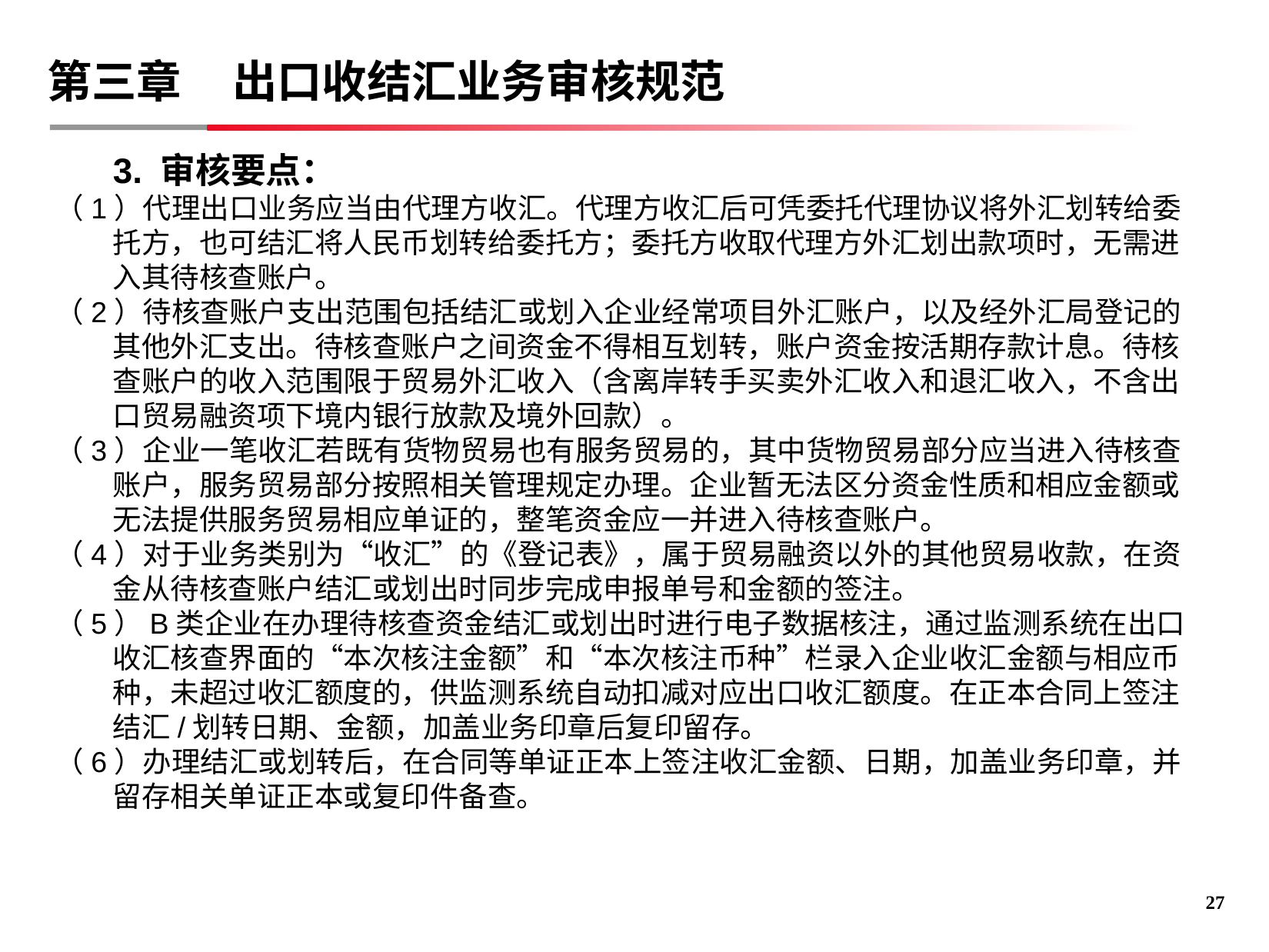

# 第三章     出口收结汇业务审核规范

3. 审核要点：
（1）代理出口业务应当由代理方收汇。代理方收汇后可凭委托代理协议将外汇划转给委托方，也可结汇将人民币划转给委托方；委托方收取代理方外汇划出款项时，无需进入其待核查账户。
（2）待核查账户支出范围包括结汇或划入企业经常项目外汇账户，以及经外汇局登记的其他外汇支出。待核查账户之间资金不得相互划转，账户资金按活期存款计息。待核查账户的收入范围限于贸易外汇收入（含离岸转手买卖外汇收入和退汇收入，不含出口贸易融资项下境内银行放款及境外回款）。
（3）企业一笔收汇若既有货物贸易也有服务贸易的，其中货物贸易部分应当进入待核查账户，服务贸易部分按照相关管理规定办理。企业暂无法区分资金性质和相应金额或无法提供服务贸易相应单证的，整笔资金应一并进入待核查账户。
（4）对于业务类别为“收汇”的《登记表》，属于贸易融资以外的其他贸易收款，在资金从待核查账户结汇或划出时同步完成申报单号和金额的签注。
（5）B类企业在办理待核查资金结汇或划出时进行电子数据核注，通过监测系统在出口收汇核查界面的“本次核注金额”和“本次核注币种”栏录入企业收汇金额与相应币种，未超过收汇额度的，供监测系统自动扣减对应出口收汇额度。在正本合同上签注结汇/划转日期、金额，加盖业务印章后复印留存。
（6）办理结汇或划转后，在合同等单证正本上签注收汇金额、日期，加盖业务印章，并留存相关单证正本或复印件备查。

27